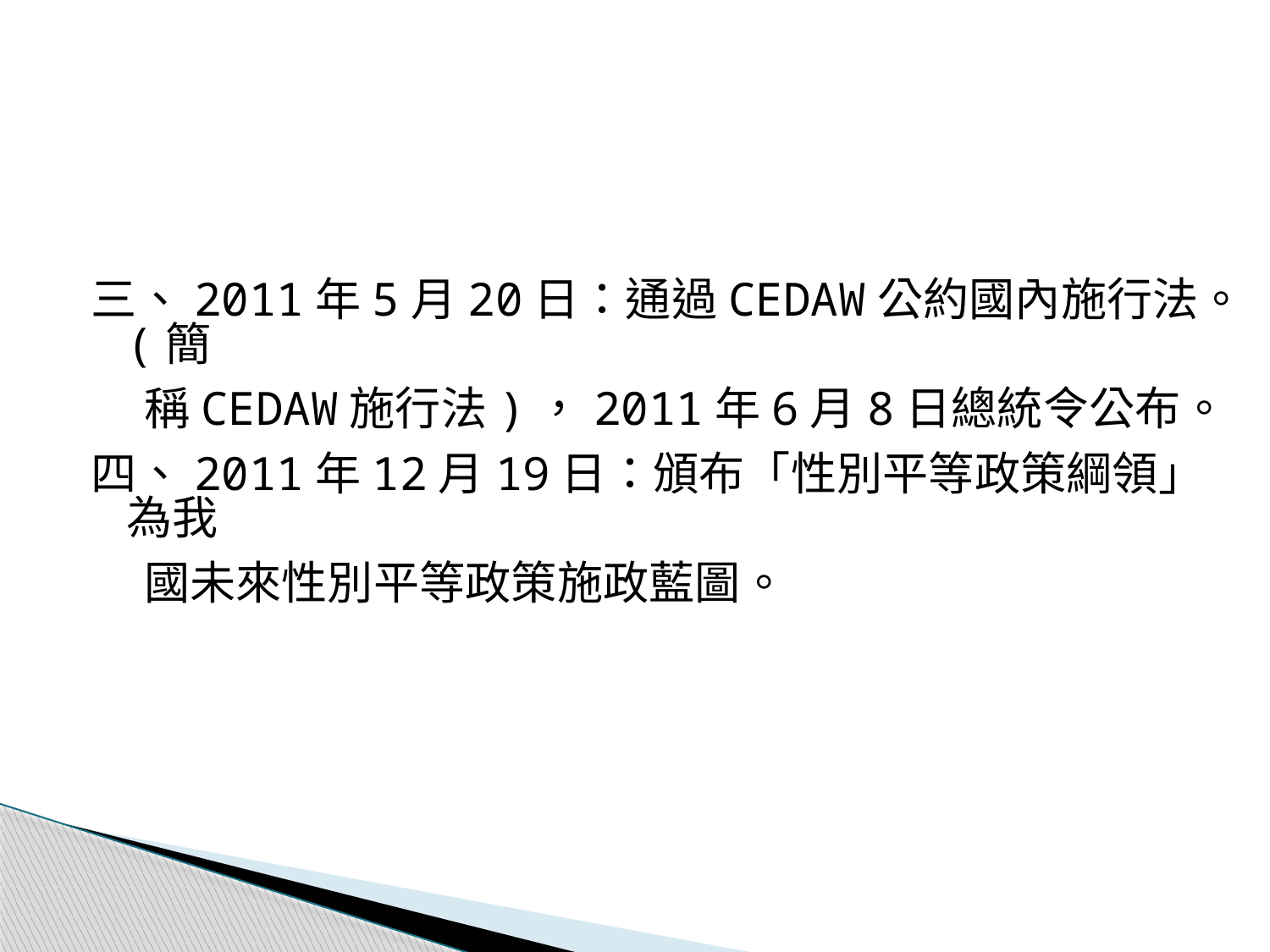

#
三、2011年5月20日：通過CEDAW公約國內施行法。(簡
    稱CEDAW施行法)，2011年6月8日總統令公布。
四、2011年12月19日：頒布「性別平等政策綱領」為我
    國未來性別平等政策施政藍圖。